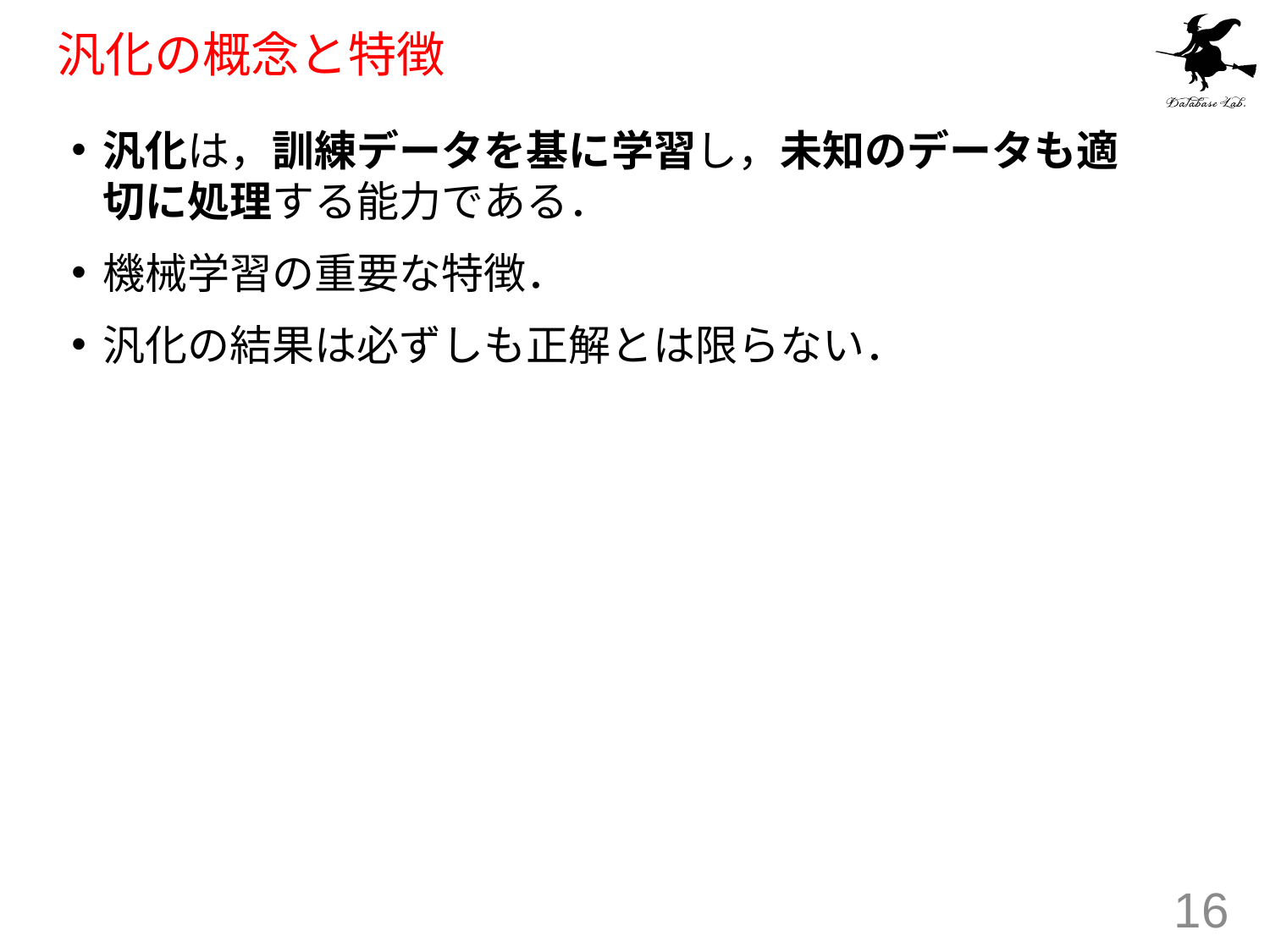

# 汎化の概念と特徴
汎化は，訓練データを基に学習し，未知のデータも適切に処理する能力である．
機械学習の重要な特徴．
汎化の結果は必ずしも正解とは限らない．
16